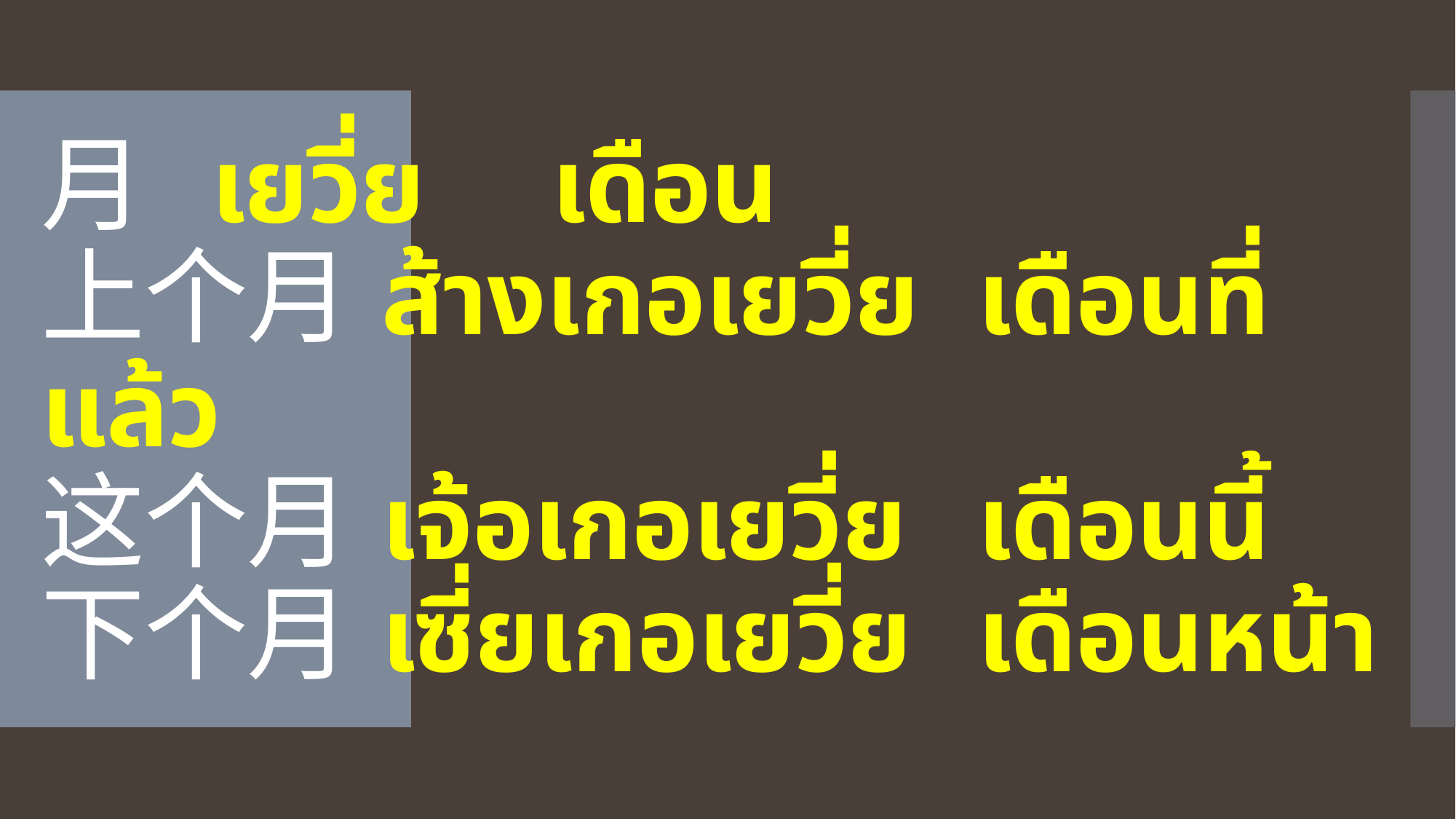

# 月			เยวี่ย			เดือน 上个月	ส้างเกอเยวี่ย	เดือนที่แล้ว 这个月	เจ้อเกอเยวี่ย	เดือนนี้ 下个月	เซี่ยเกอเยวี่ย	เดือนหน้า